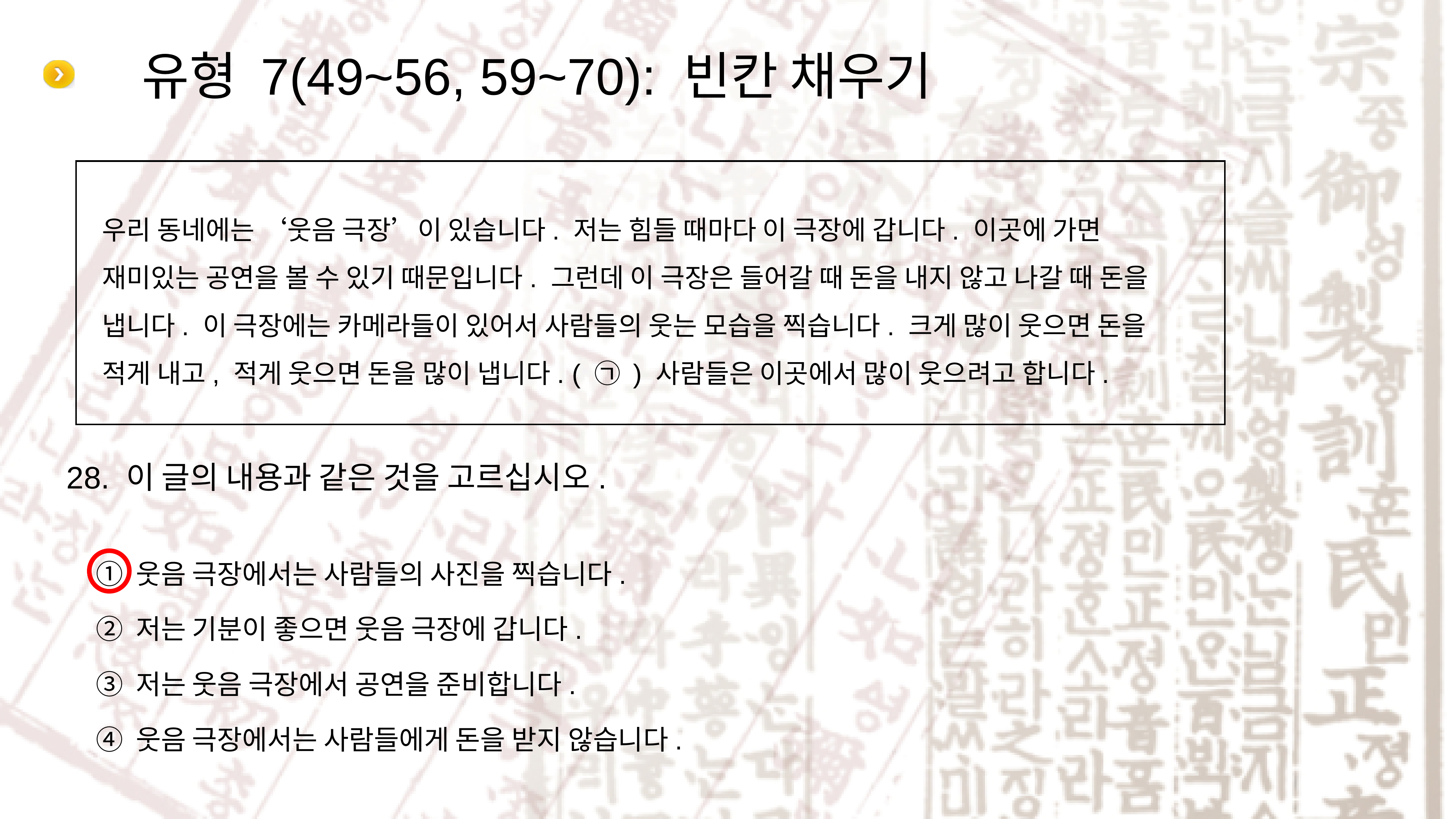

# 유형 7(49~56, 59~70): 빈칸 채우기
우리 동네에는 ‘웃음 극장’이 있습니다. 저는 힘들 때마다 이 극장에 갑니다. 이곳에 가면 재미있는 공연을 볼 수 있기 때문입니다. 그런데 이 극장은 들어갈 때 돈을 내지 않고 나갈 때 돈을 냅니다. 이 극장에는 카메라들이 있어서 사람들의 웃는 모습을 찍습니다. 크게 많이 웃으면 돈을 적게 내고, 적게 웃으면 돈을 많이 냅니다. ( ㉠ ) 사람들은 이곳에서 많이 웃으려고 합니다.

28. 이 글의 내용과 같은 것을 고르십시오.
① 웃음 극장에서는 사람들의 사진을 찍습니다.
② 저는 기분이 좋으면 웃음 극장에 갑니다.
③ 저는 웃음 극장에서 공연을 준비합니다.
④ 웃음 극장에서는 사람들에게 돈을 받지 않습니다.